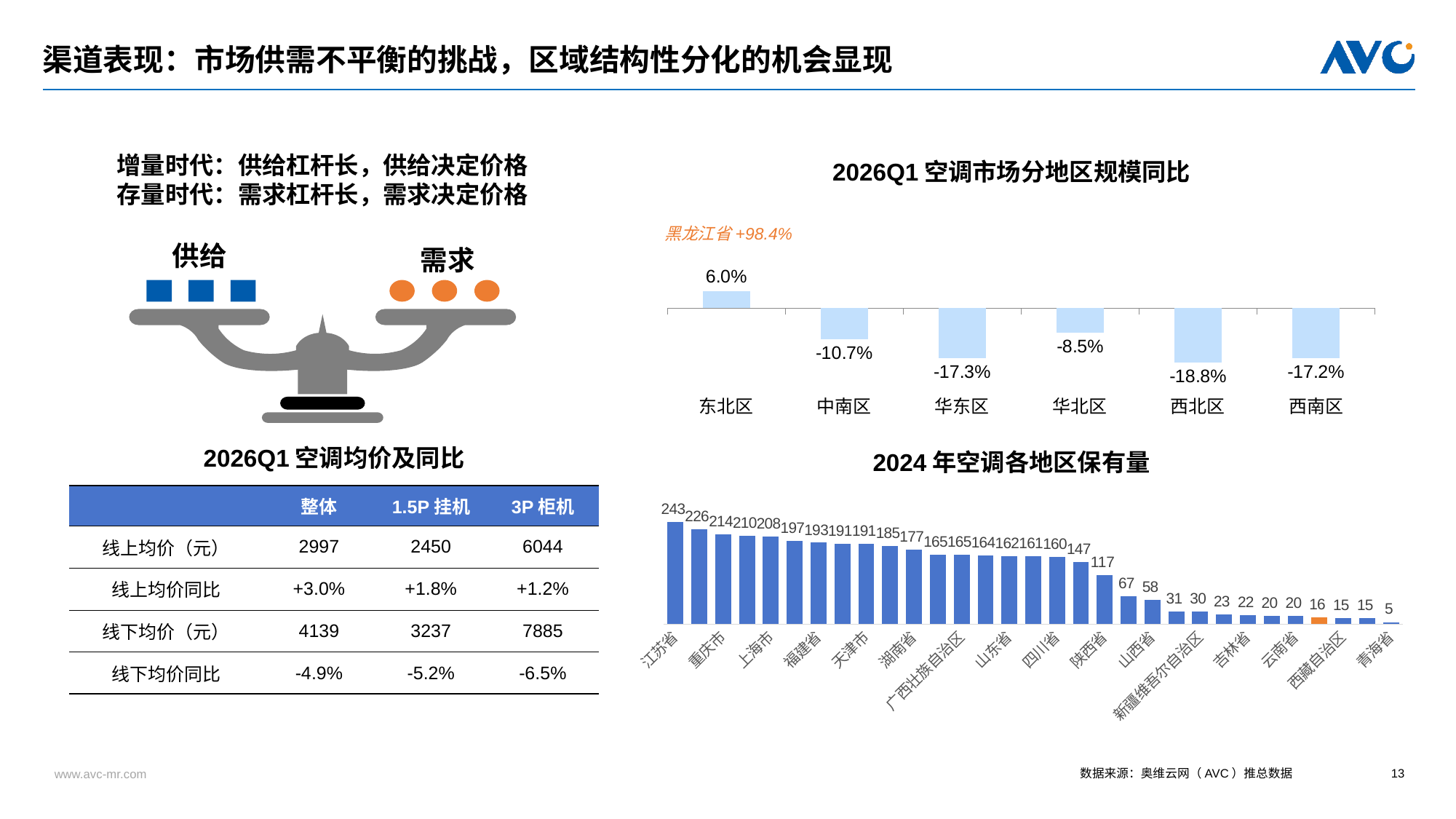

# 渠道表现：市场供需不平衡的挑战，区域结构性分化的机会显现
增量时代：供给杠杆长，供给决定价格
存量时代：需求杠杆长，需求决定价格
2026Q1空调市场分地区规模同比

### Chart

| Category | 规模同比 |
|---|---|
| 东北区 | 0.059800000000000006 |
| 中南区 | -0.1067 |
| 华东区 | -0.1727 |
| 华北区 | -0.0851 |
| 西北区 | -0.1882 |
| 西南区 | -0.1723 |
黑龙江省+98.4%
2024年空调各地区保有量

### Chart

| Category | 2024年 |
|---|---|
| 江苏省 | 243.0 |
| 浙江省 | 225.9 |
| 重庆市 | 213.7 |
| 广东省 | 209.9 |
| 上海市 | 207.5 |
| 河南省 | 197.2 |
| 福建省 | 193.4 |
| 北京市 | 191.0 |
| 天津市 | 190.9 |
| 安徽省 | 184.9 |
| 湖南省 | 176.5 |
| 湖北省 | 165.4 |
| 广西壮族自治区 | 165.1 |
| 海南省 | 163.6 |
| 山东省 | 162.0 |
| 江西省 | 161.1 |
| 四川省 | 159.7 |
| 河北省 | 146.9 |
| 陕西省 | 117.1 |
| 辽宁省 | 67.1 |
| 山西省 | 57.9 |
| 贵州省 | 30.6 |
| 新疆维吾尔自治区 | 30.0 |
| 宁夏回族自治区 | 23.0 |
| 吉林省 | 22.0 |
| 内蒙古自治区 | 20.2 |
| 云南省 | 19.5 |
| 黑龙江省 | 16.2 |
| 西藏自治区 | 15.2 |
| 甘肃省 | 14.7 |
| 青海省 | 4.8 |
供给
需求

2026Q1空调均价及同比
|  | 整体 | 1.5P挂机 | 3P柜机 |
| --- | --- | --- | --- |
| 线上均价（元） | 2997 | 2450 | 6044 |
| 线上均价同比 | +3.0% | +1.8% | +1.2% |
| 线下均价（元） | 4139 | 3237 | 7885 |
| 线下均价同比 | -4.9% | -5.2% | -6.5% |
数据来源：奥维云网（AVC）推总数据